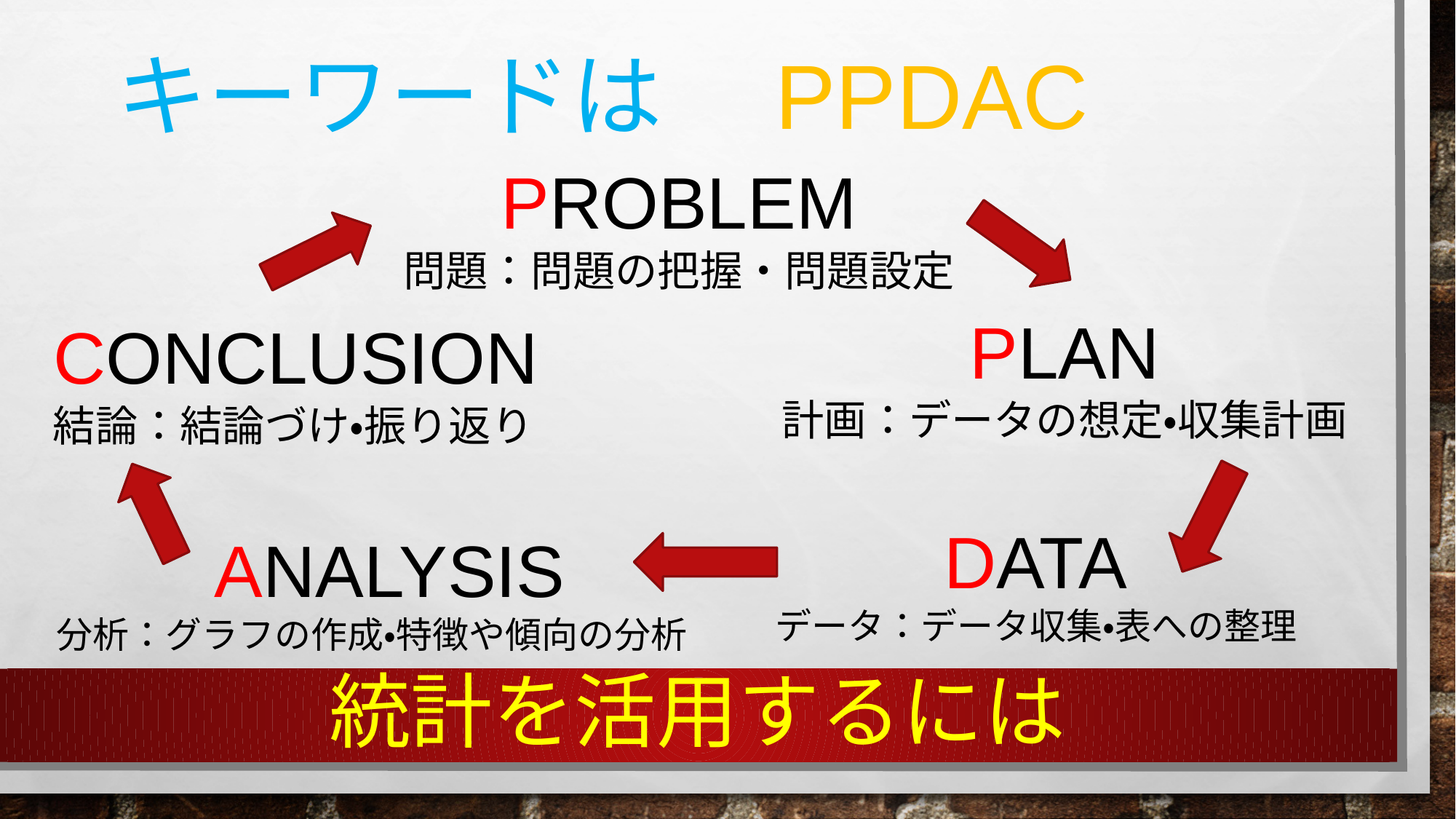

キーワードは　PPDAC
PROBLEM
問題：問題の把握・問題設定

PLAN
計画：データの想定・収集計画
CONCLUSION
結論：結論づけ・振り返り

DATA
データ：データ収集・表への整理
ANALYSIS
分析：グラフの作成・特徴や傾向の分析

# 統計を活用するには